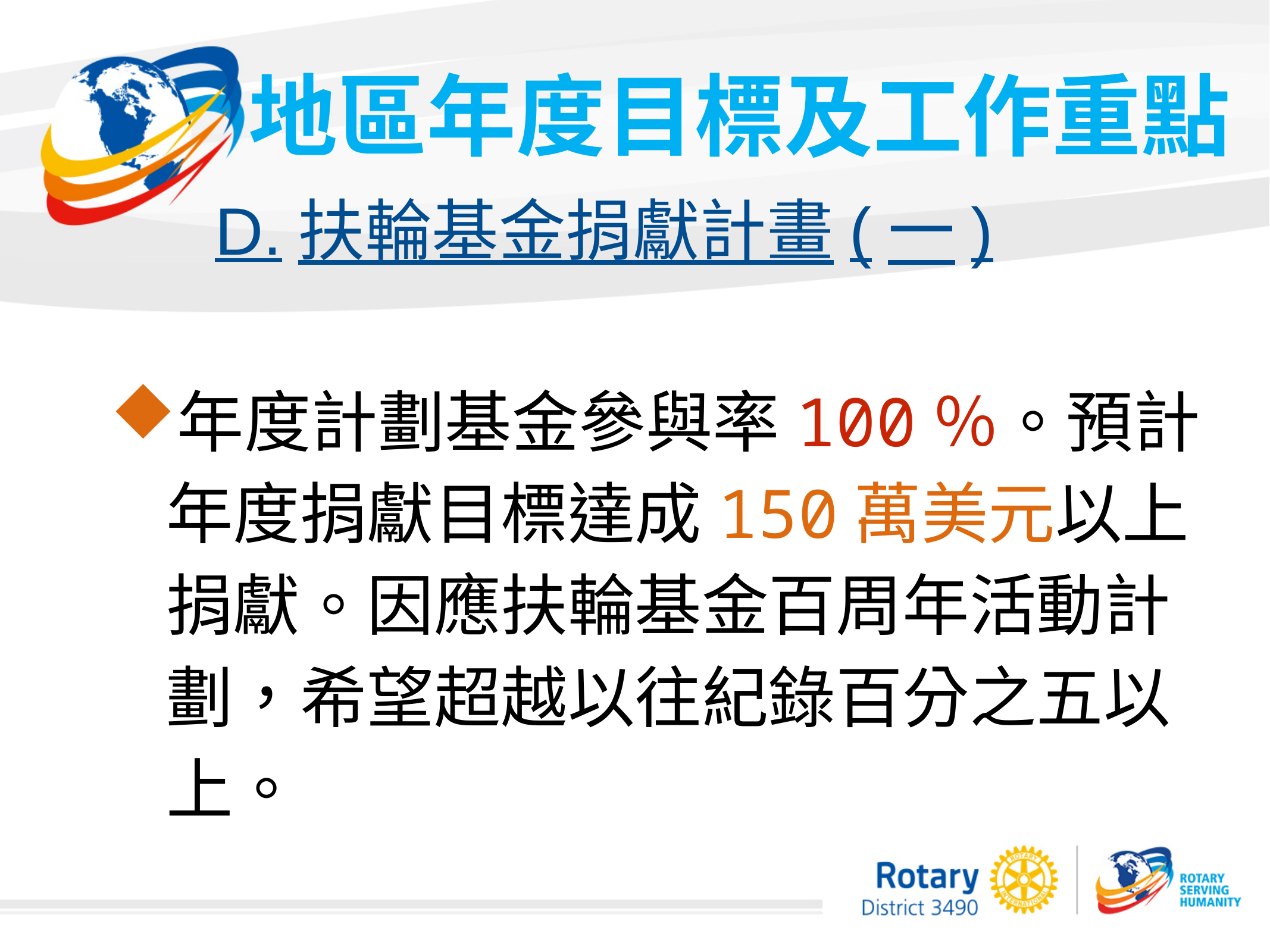

地區年度目標及工作重點
D.扶輪基金捐獻計畫(一)
年度計劃基金參與率100％。預計年度捐獻目標達成150萬美元以上捐獻。因應扶輪基金百周年活動計劃，希望超越以往紀錄百分之五以上。